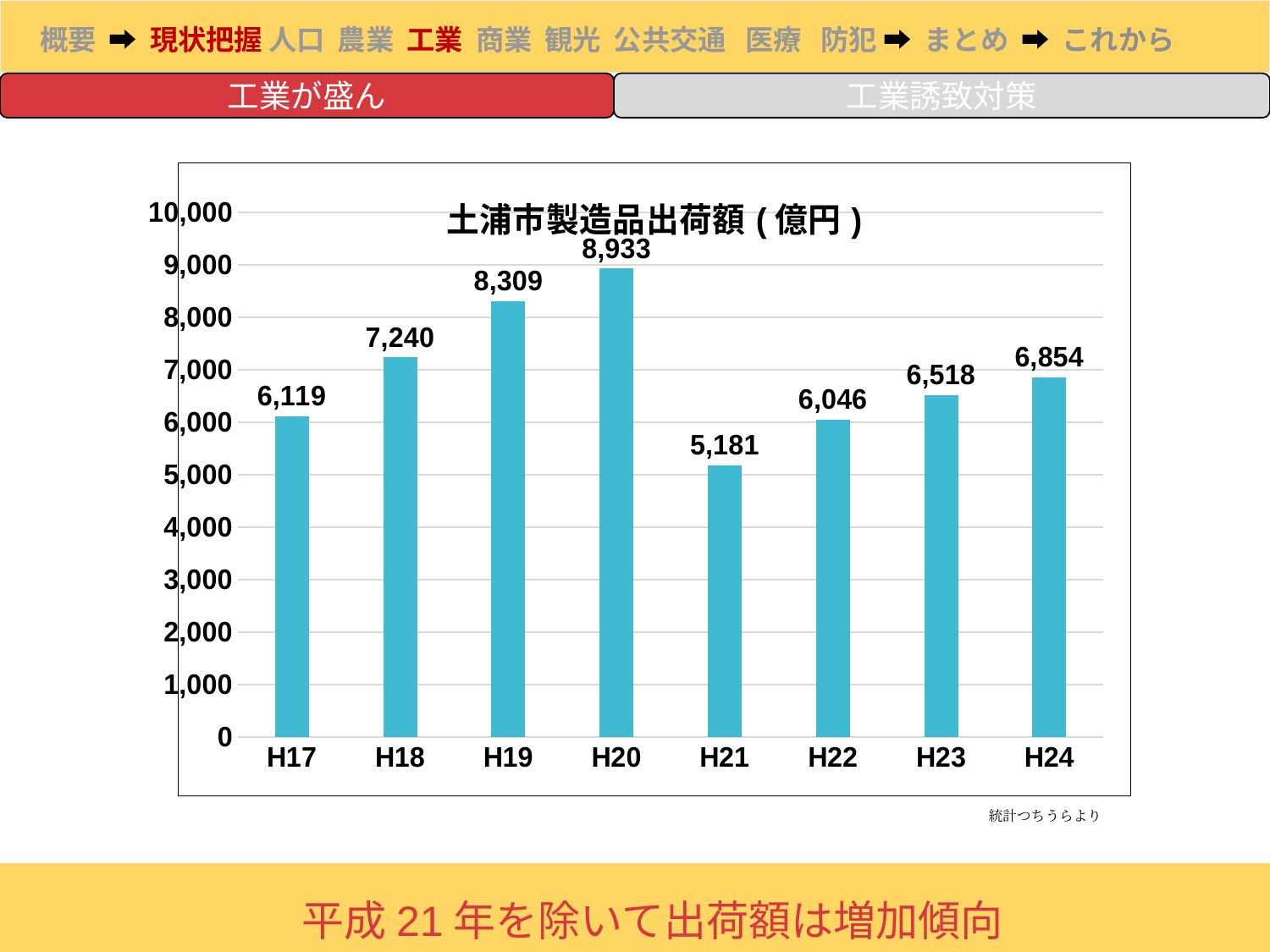

工業誘致対策
工業が盛ん

### Chart: 土浦市製造品出荷額(億円)

| Category |  |
|---|---|
| H17 | 6119.0 |
| H18 | 7240.0 |
| H19 | 8309.0 |
| H20 | 8933.0 |
| H21 | 5181.0 |
| H22 | 6046.0 |
| H23 | 6518.0 |
| H24 | 6854.0 |
統計つちうらより
平成21年を除いて出荷額は増加傾向